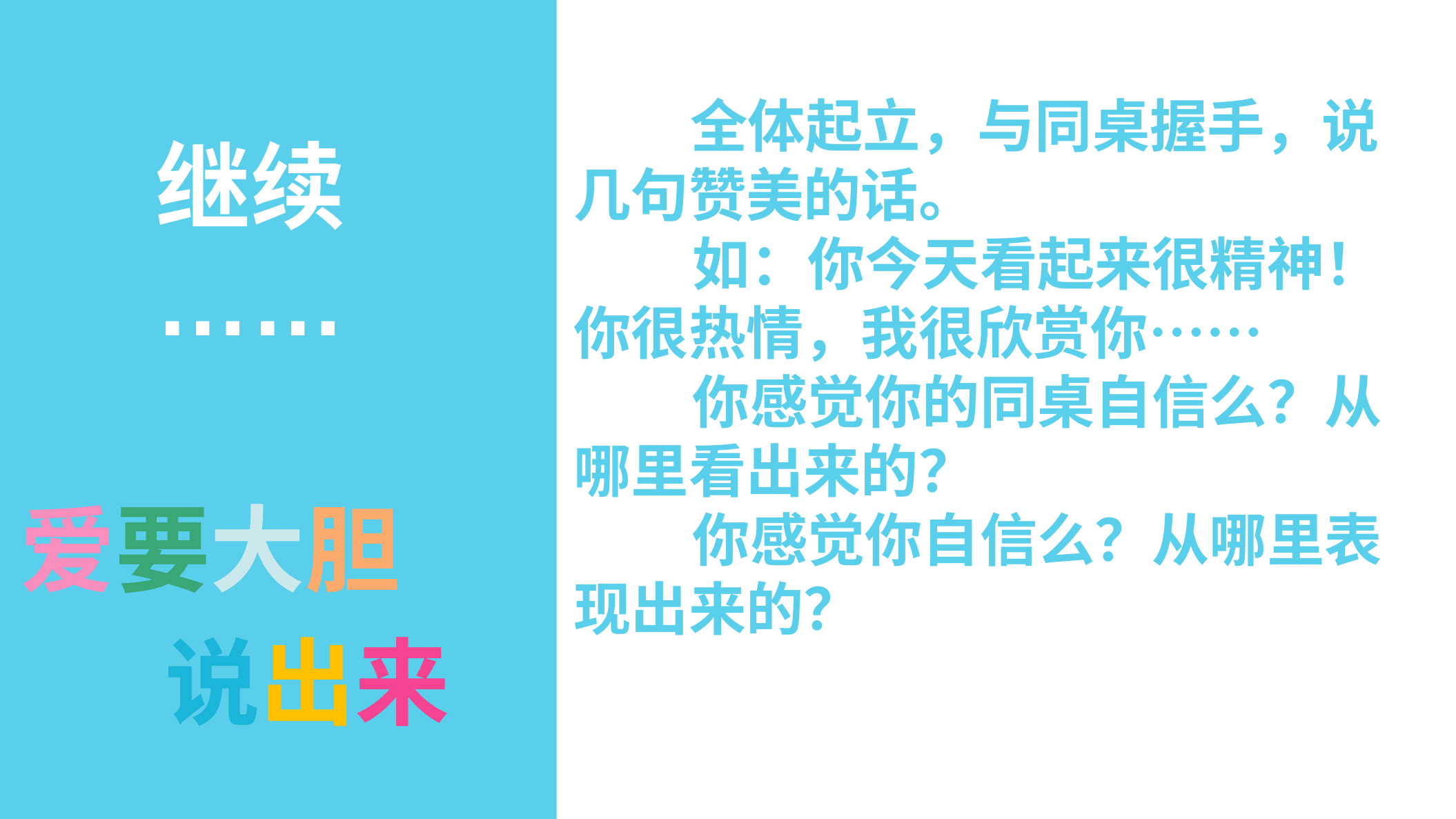

全体起立，与同桌握手，说几句赞美的话。
        如：你今天看起来很精神！你很热情，我很欣赏你……
        你感觉你的同桌自信么？从哪里看出来的？
        你感觉你自信么？从哪里表现出来的？

继续
……
爱要大胆
        说出来